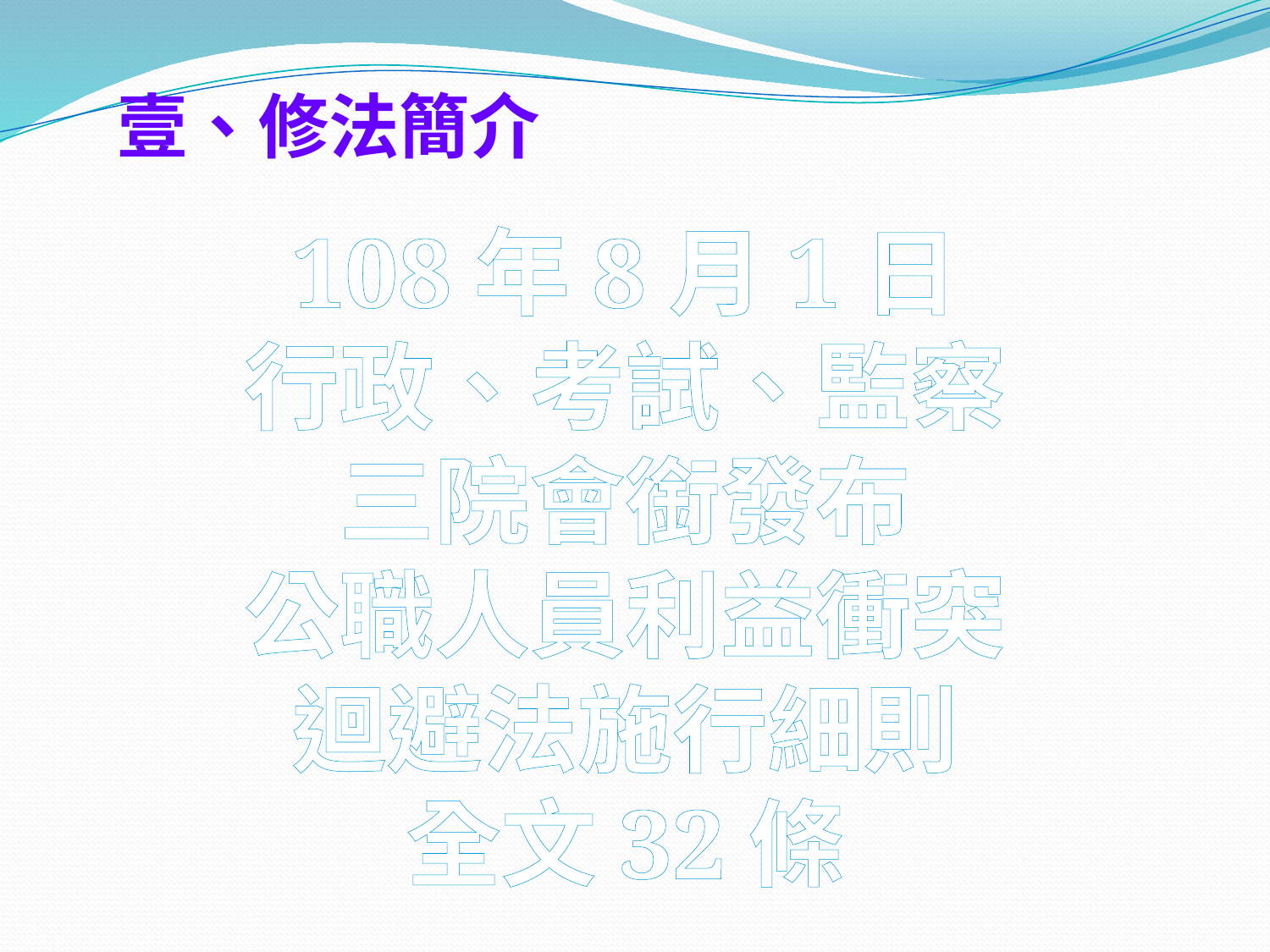

壹、修法簡介
108年8月1日
行政、考試、監察
三院會銜發布
公職人員利益衝突
迴避法施行細則
全文32條